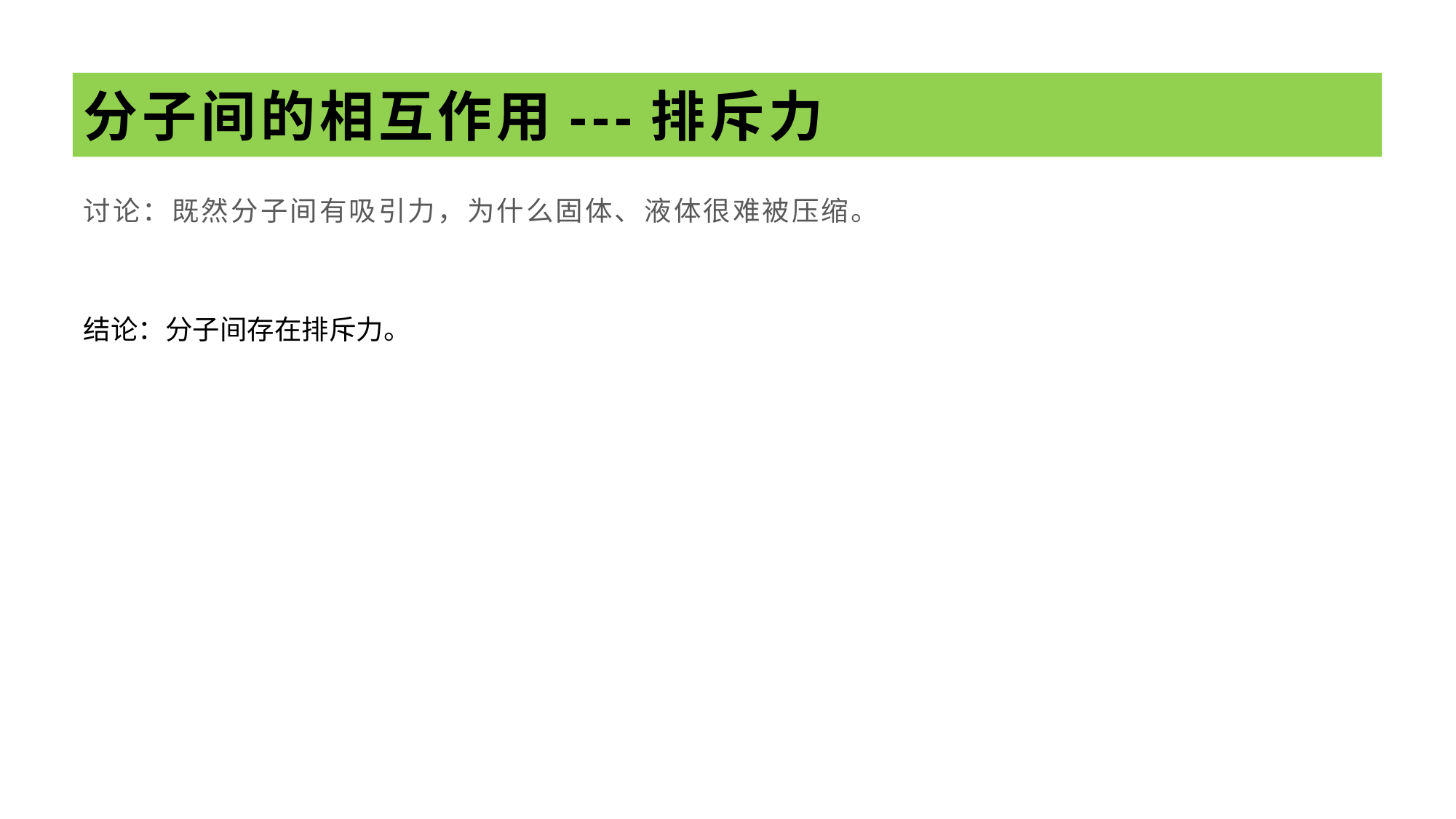

# 分子间的相互作用---排斥力
讨论：既然分子间有吸引力，为什么固体、液体很难被压缩。

结论：分子间存在排斥力。